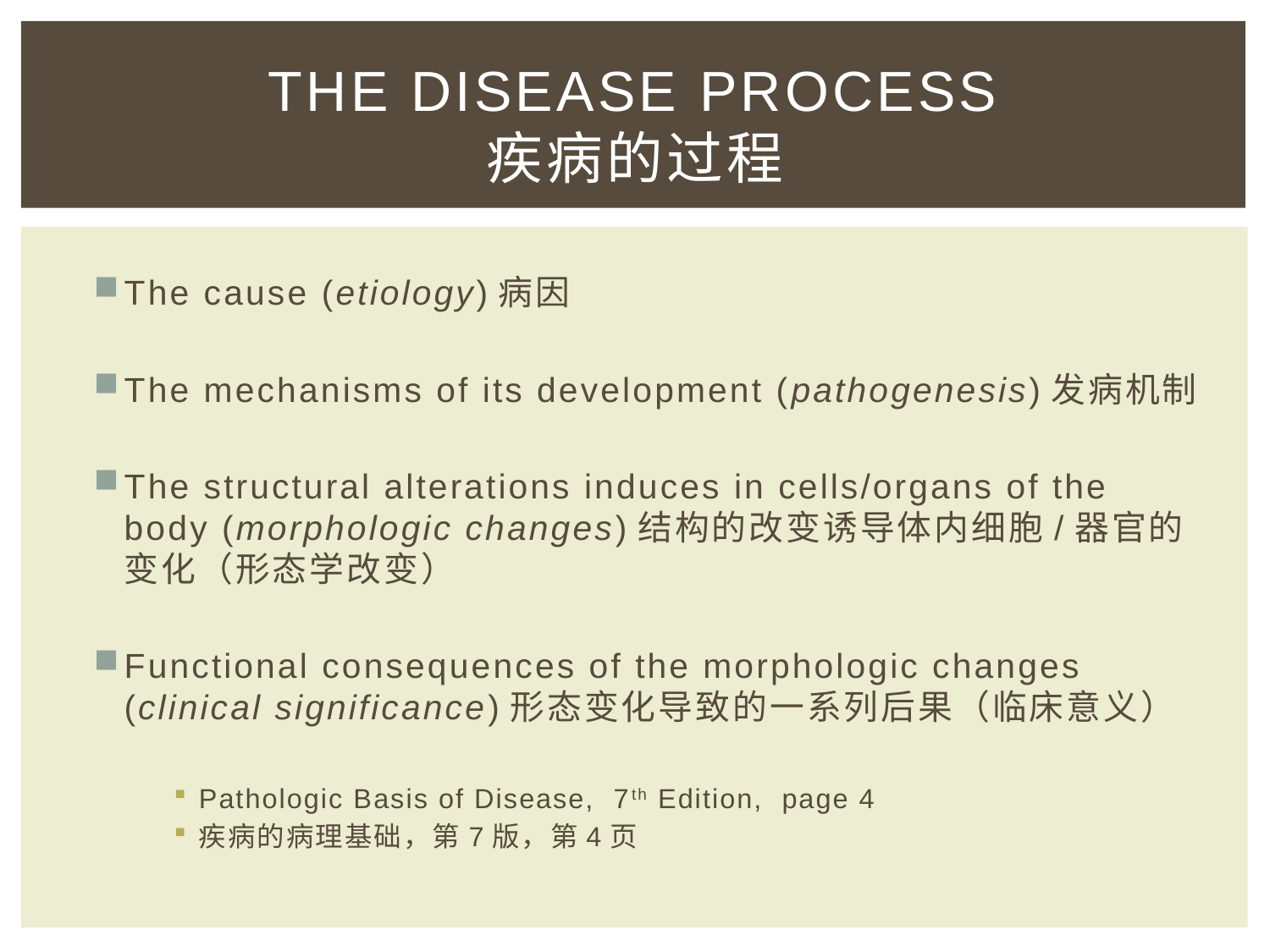

# The Disease process 疾病的过程
The cause (etiology)病因

The mechanisms of its development (pathogenesis)发病机制

The structural alterations induces in cells/organs of the body (morphologic changes)结构的改变诱导体内细胞/器官的变化（形态学改变）

Functional consequences of the morphologic changes (clinical significance)形态变化导致的一系列后果（临床意义）

Pathologic Basis of Disease,  7th Edition,  page 4
疾病的病理基础，第7版，第4页